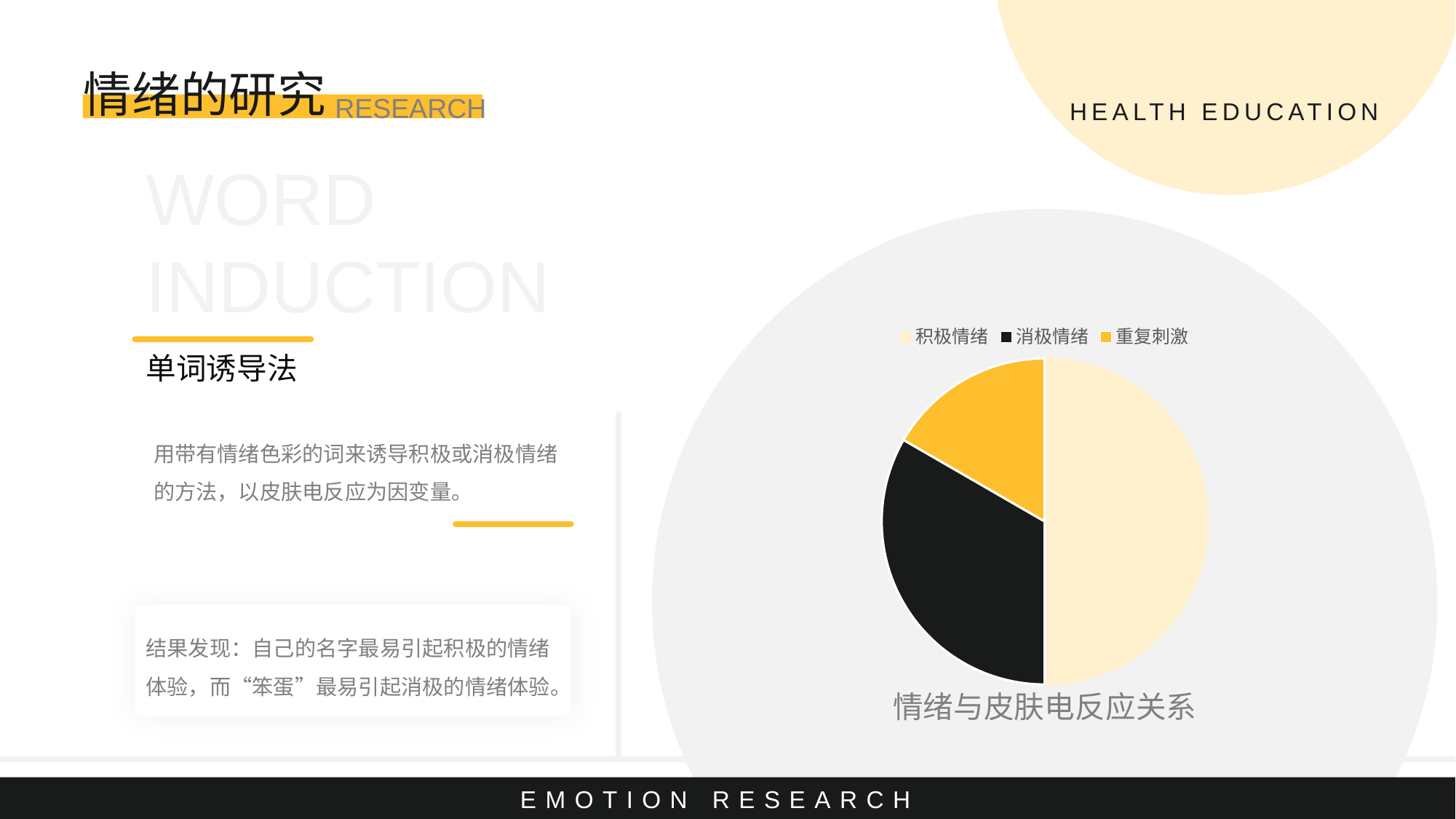

情绪的研究
RESEARCH
HEALTH EDUCATION

WORD INDUCTION

### Chart

| Category | 销售额 |
|---|---|
| 积极情绪 | 60.0 |
| 消极情绪 | 40.0 |
| 重复刺激 | 20.0 |
单词诱导法
用带有情绪色彩的词来诱导积极或消极情绪的方法，以皮肤电反应为因变量。

结果发现：自己的名字最易引起积极的情绪体验，而“笨蛋”最易引起消极的情绪体验。
情绪与皮肤电反应关系

EMOTION RESEARCH